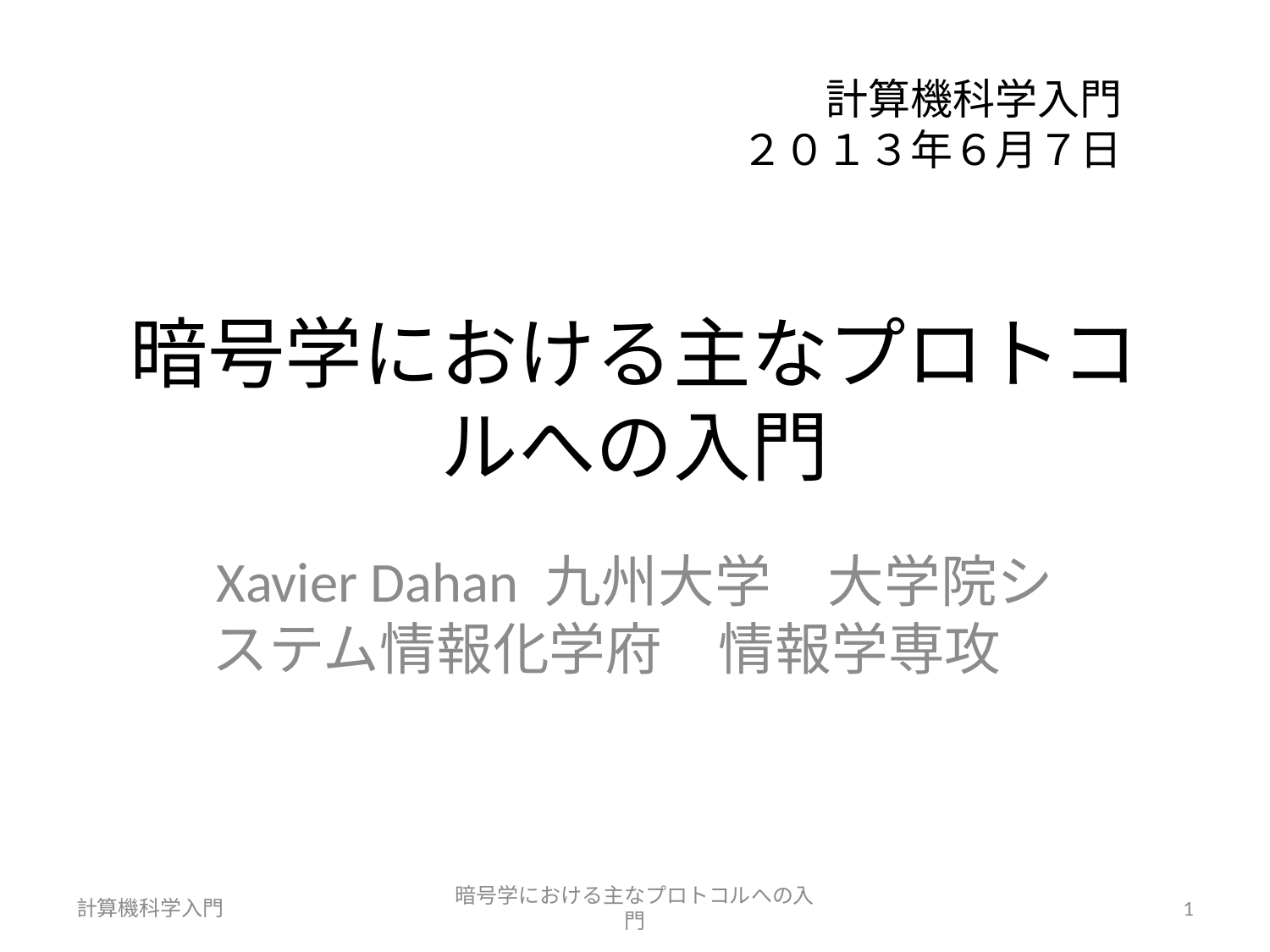

計算機科学入門
２０１３年６月７日
# 暗号学における主なプロトコルへの入門
Xavier Dahan 九州大学　大学院システム情報化学府　情報学専攻

計算機科学入門
暗号学における主なプロトコルへの入門
1